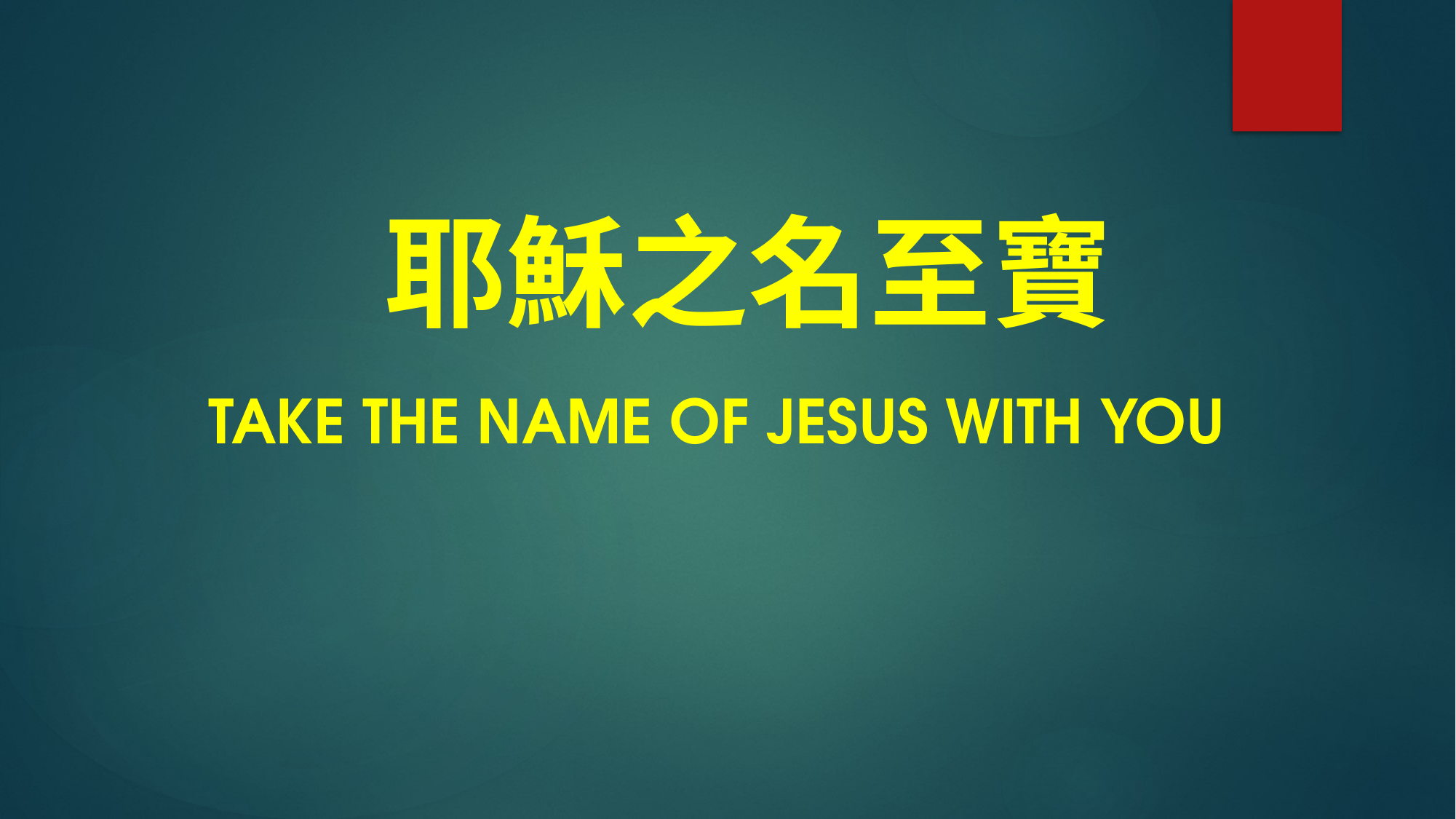

# 耶穌之名至寶
Take the Name of Jesus with You